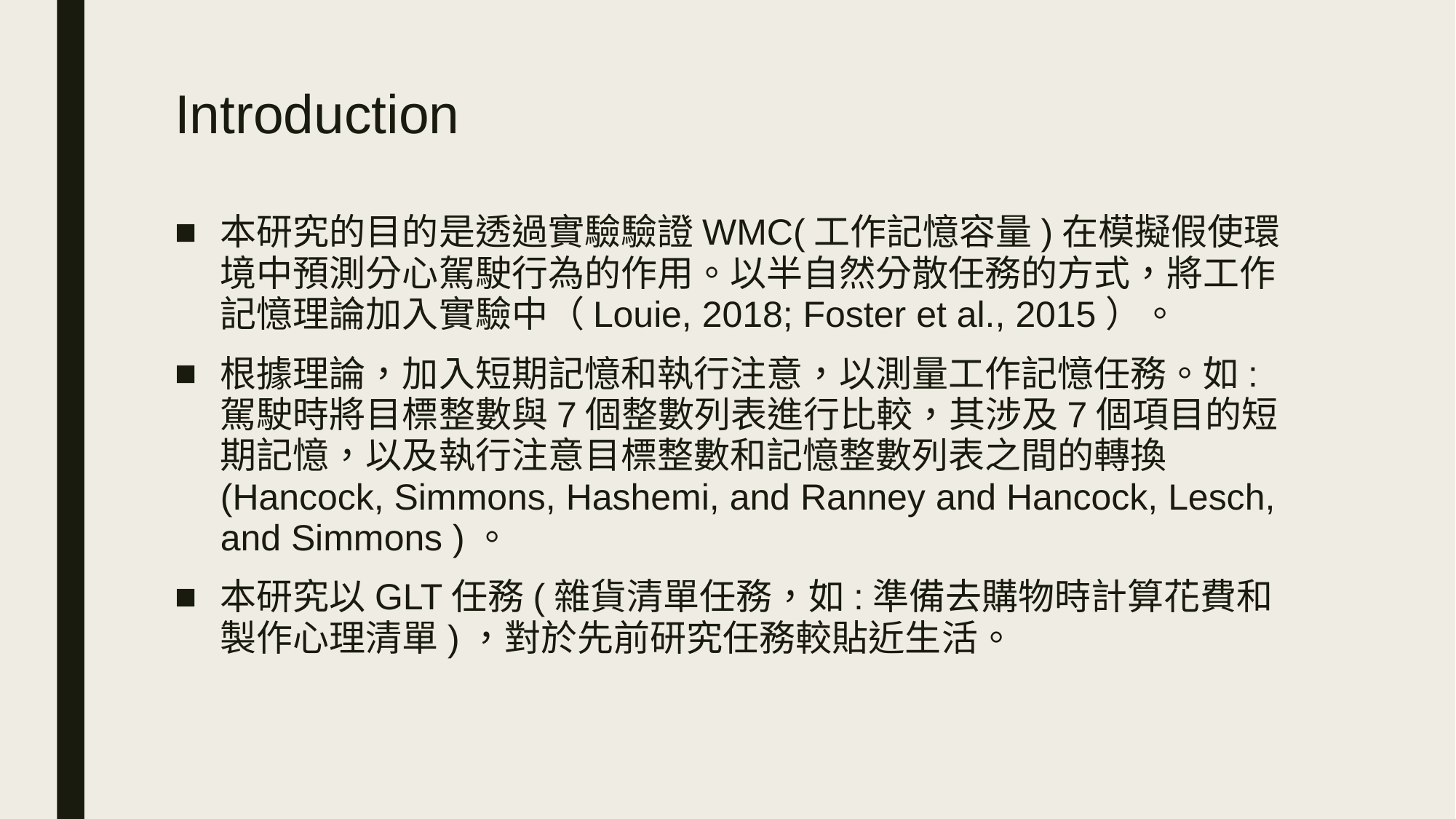

# Introduction
本研究的目的是透過實驗驗證WMC(工作記憶容量)在模擬假使環境中預測分心駕駛行為的作用。以半自然分散任務的方式，將工作記憶理論加入實驗中（Louie, 2018; Foster et al., 2015）。
根據理論，加入短期記憶和執行注意，以測量工作記憶任務。如:駕駛時將目標整數與7個整數列表進行比較，其涉及7個項目的短期記憶，以及執行注意目標整數和記憶整數列表之間的轉換(Hancock, Simmons, Hashemi, and Ranney and Hancock, Lesch, and Simmons )。
本研究以GLT任務(雜貨清單任務，如:準備去購物時計算花費和製作心理清單)，對於先前研究任務較貼近生活。